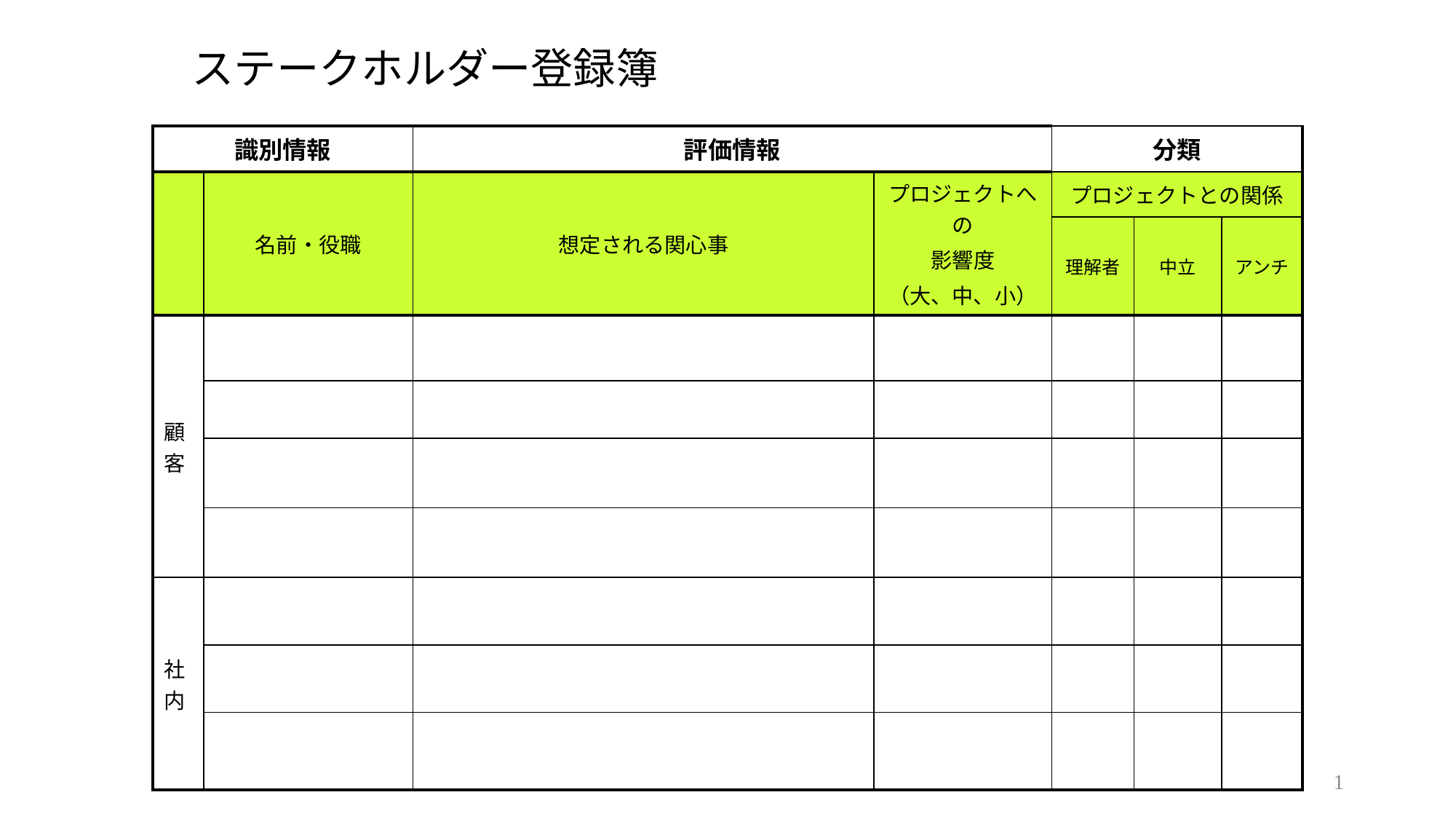

# ステークホルダー登録簿
| 識別情報 |  | 評価情報 |  | 分類 |  |  |
| --- | --- | --- | --- | --- | --- | --- |
|  | 名前・役職 | 想定される関心事 | プロジェクトへの 影響度 （大、中、小） | プロジェクトとの関係 |  |  |
|  |  |  |  | 理解者 | 中立 | アンチ |
| 顧客 |  |  |  |  |  |  |
|  |  |  |  |  |  |  |
|  |  |  |  |  |  |  |
|  |  |  |  |  |  |  |
| 社内 |  |  |  |  |  |  |
|  |  |  |  |  |  |  |
|  |  |  |  |  |  |  |
1